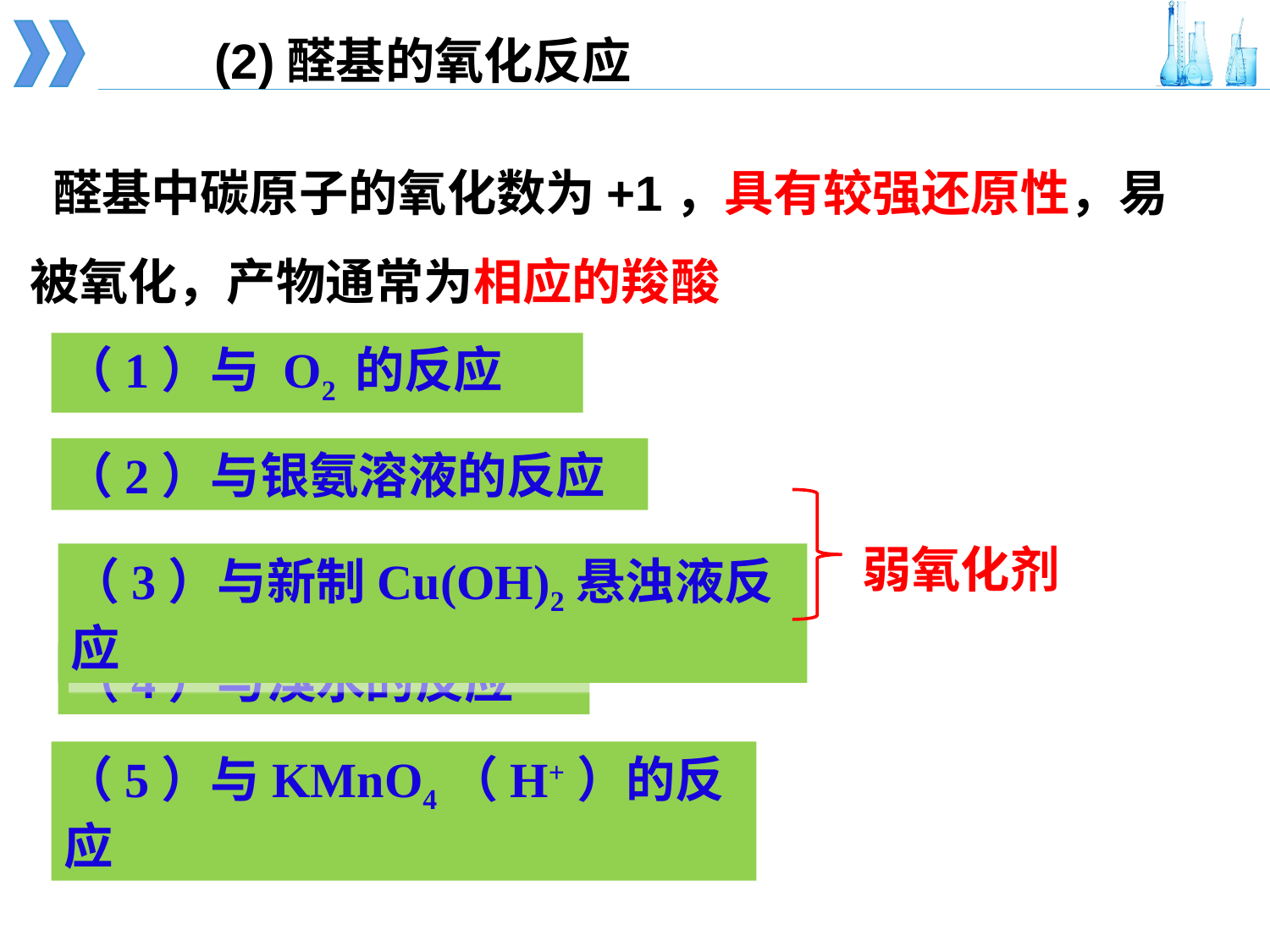

(2)醛基的氧化反应
 醛基中碳原子的氧化数为+1，具有较强还原性，易被氧化，产物通常为相应的羧酸
（1）与 O2 的反应
（2）与银氨溶液的反应

弱氧化剂
（3）与新制Cu(OH)2悬浊液反应
（4）与溴水的反应
（5）与KMnO4（H+）的反应